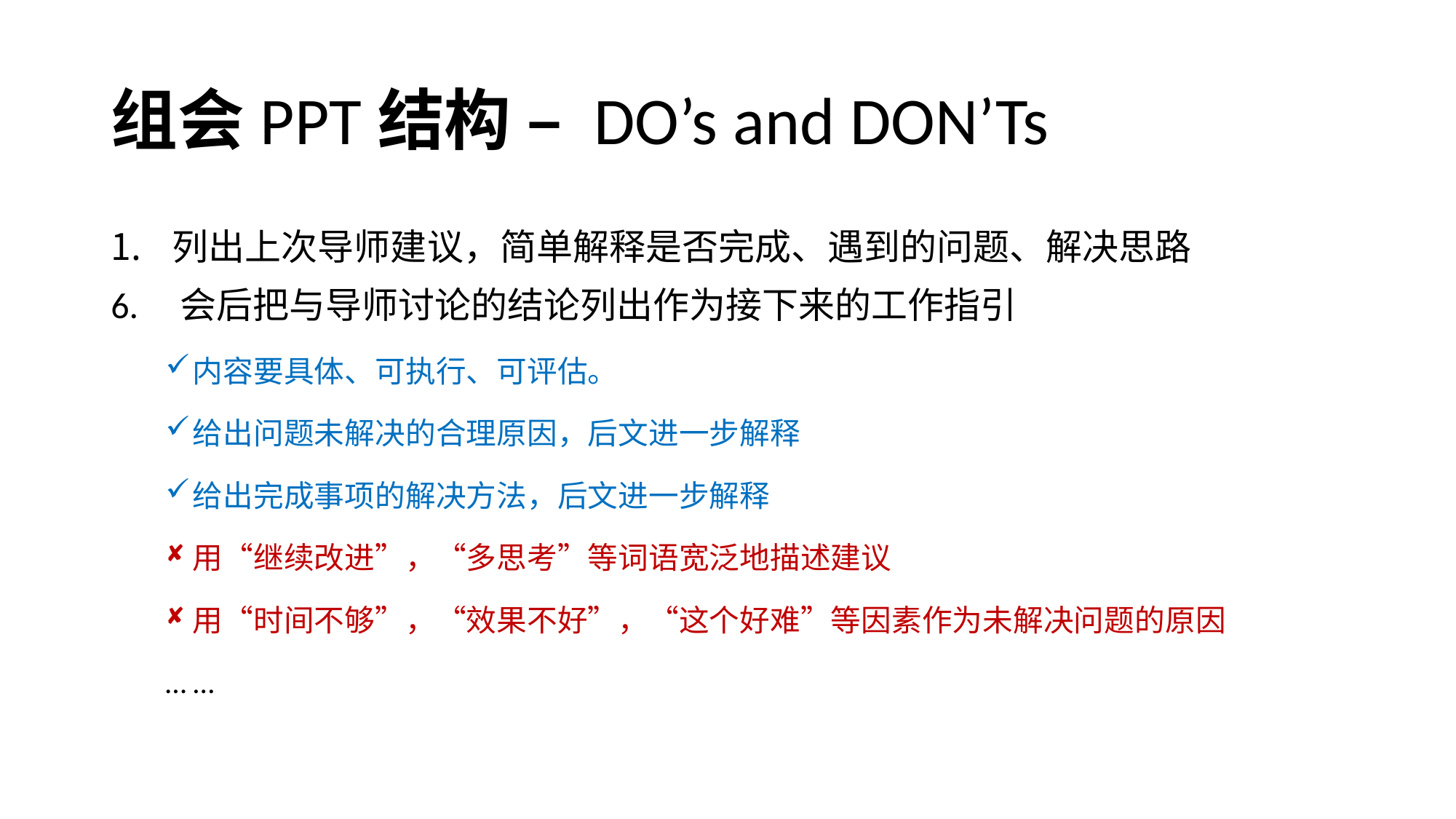

# 组会PPT结构 – DO’s and DON’Ts
列出上次导师建议，简单解释是否完成、遇到的问题、解决思路
6.    会后把与导师讨论的结论列出作为接下来的工作指引
内容要具体、可执行、可评估。
给出问题未解决的合理原因，后文进一步解释
给出完成事项的解决方法，后文进一步解释
用“继续改进”，“多思考”等词语宽泛地描述建议
用“时间不够”，“效果不好”，“这个好难”等因素作为未解决问题的原因
… …